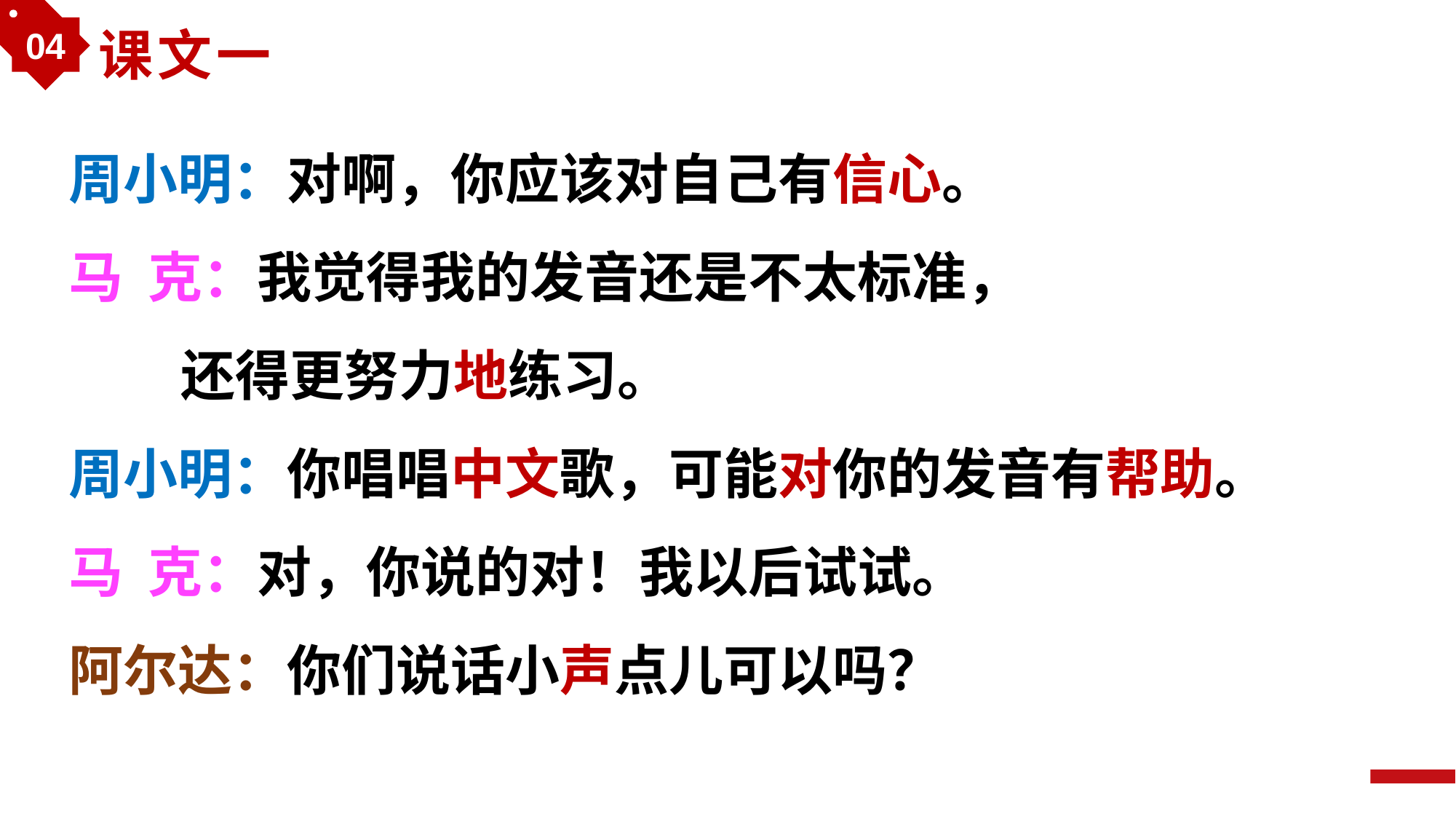

04
课文一
周小明：对啊，你应该对自己有信心。
马  克：我觉得我的发音还是不太标准，
        还得更努力地练习。
周小明：你唱唱中文歌，可能对你的发音有帮助。
马  克：对，你说的对！我以后试试。
阿尔达：你们说话小声点儿可以吗？